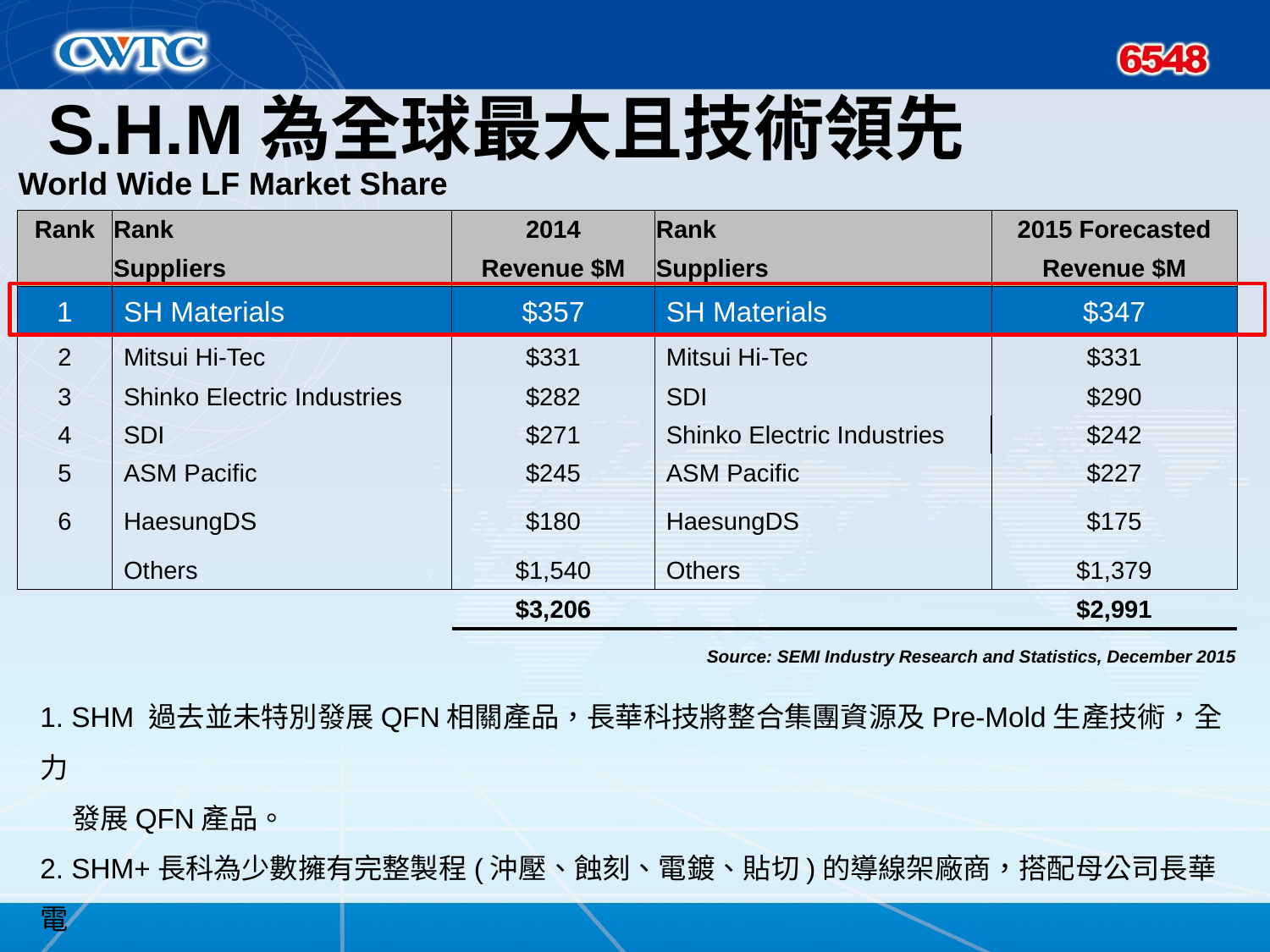

# S.H.M為全球最大且技術領先
| World Wide LF Market Share |  |  |  |  |
| --- | --- | --- | --- | --- |
| Rank | Rank | 2014 | Rank | 2015 Forecasted |
|  | Suppliers | Revenue $M | Suppliers | Revenue $M |
| 1 | SH Materials | $357 | SH Materials | $347 |
| 2 | Mitsui Hi-Tec | $331 | Mitsui Hi-Tec | $331 |
| 3 | Shinko Electric Industries | $282 | SDI | $290 |
| 4 | SDI | $271 | Shinko Electric Industries | $242 |
| 5 | ASM Pacific | $245 | ASM Pacific | $227 |
| 6 | HaesungDS | $180 | HaesungDS | $175 |
|  | Others | $1,540 | Others | $1,379 |
|  |  | $3,206 |  | $2,991 |
|  |  | Source: SEMI Industry Research and Statistics, December 2015 |  |  |

1. SHM 過去並未特別發展QFN相關產品，長華科技將整合集團資源及Pre-Mold生產技術，全力
    發展QFN產品。
2. SHM+長科為少數擁有完整製程(沖壓、蝕刻、電鍍、貼切)的導線架廠商，搭配母公司長華電
    材的業務團隊及製程 know how，與同業更具競爭優勢。